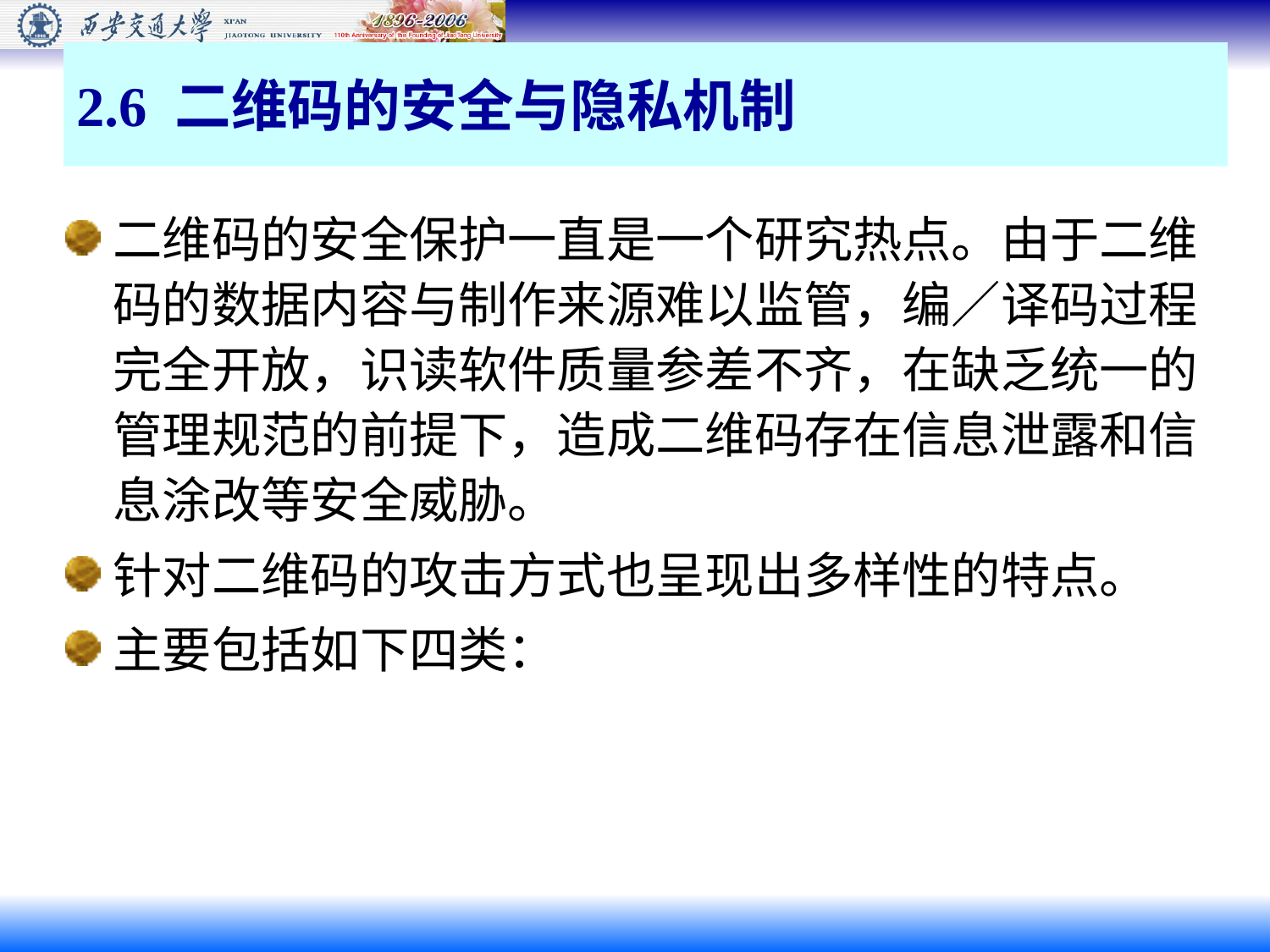

# 2.6 二维码的安全与隐私机制
二维码的安全保护一直是一个研究热点。由于二维码的数据内容与制作来源难以监管，编／译码过程完全开放，识读软件质量参差不齐，在缺乏统一的管理规范的前提下，造成二维码存在信息泄露和信息涂改等安全威胁。
针对二维码的攻击方式也呈现出多样性的特点。
主要包括如下四类：